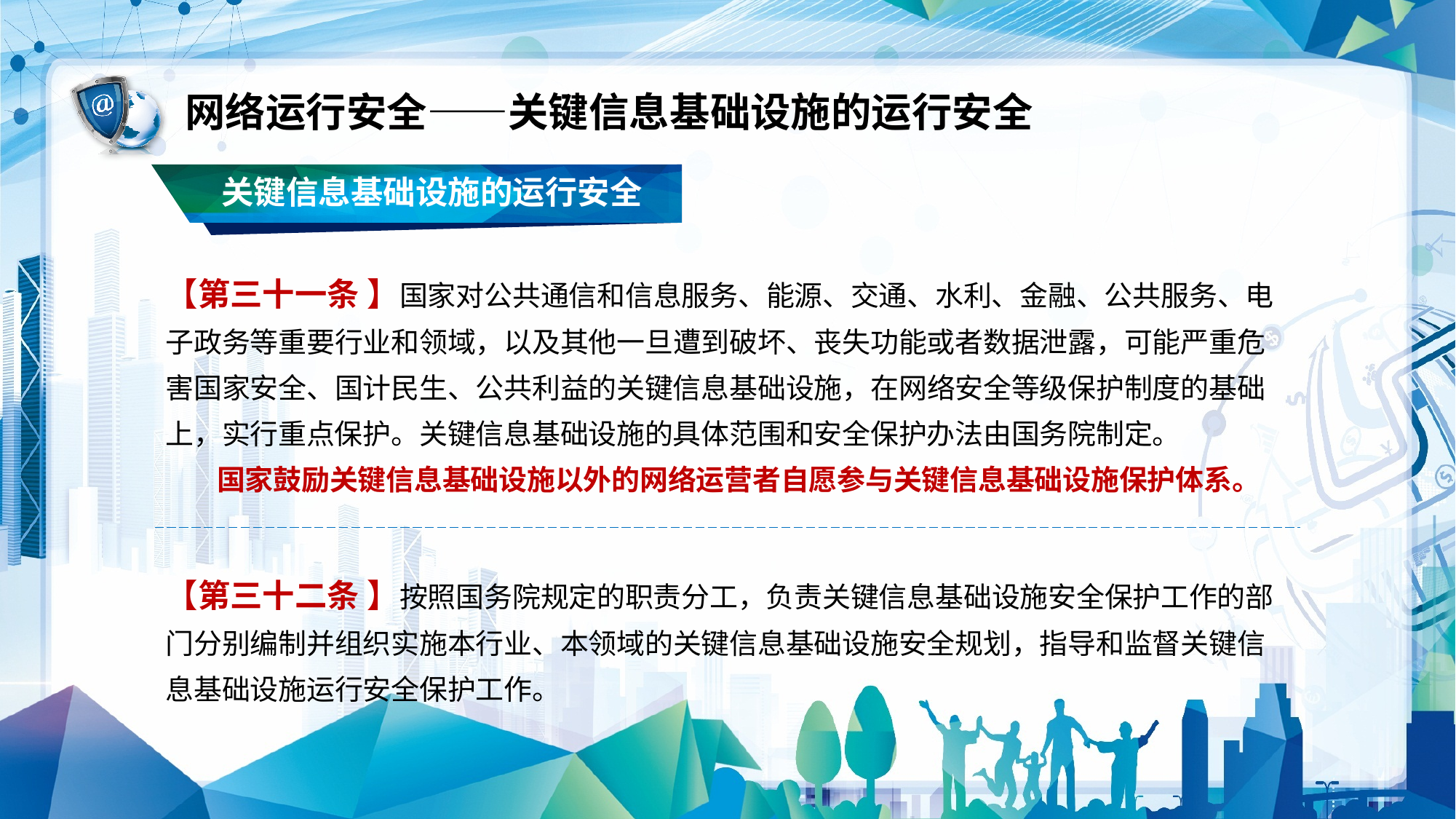

网络运行安全——关键信息基础设施的运行安全

关键信息基础设施的运行安全
【第三十一条 】国家对公共通信和信息服务、能源、交通、水利、金融、公共服务、电子政务等重要行业和领域，以及其他一旦遭到破坏、丧失功能或者数据泄露，可能严重危害国家安全、国计民生、公共利益的关键信息基础设施，在网络安全等级保护制度的基础上，实行重点保护。关键信息基础设施的具体范围和安全保护办法由国务院制定。
       国家鼓励关键信息基础设施以外的网络运营者自愿参与关键信息基础设施保护体系。
【第三十二条 】按照国务院规定的职责分工，负责关键信息基础设施安全保护工作的部门分别编制并组织实施本行业、本领域的关键信息基础设施安全规划，指导和监督关键信息基础设施运行安全保护工作。